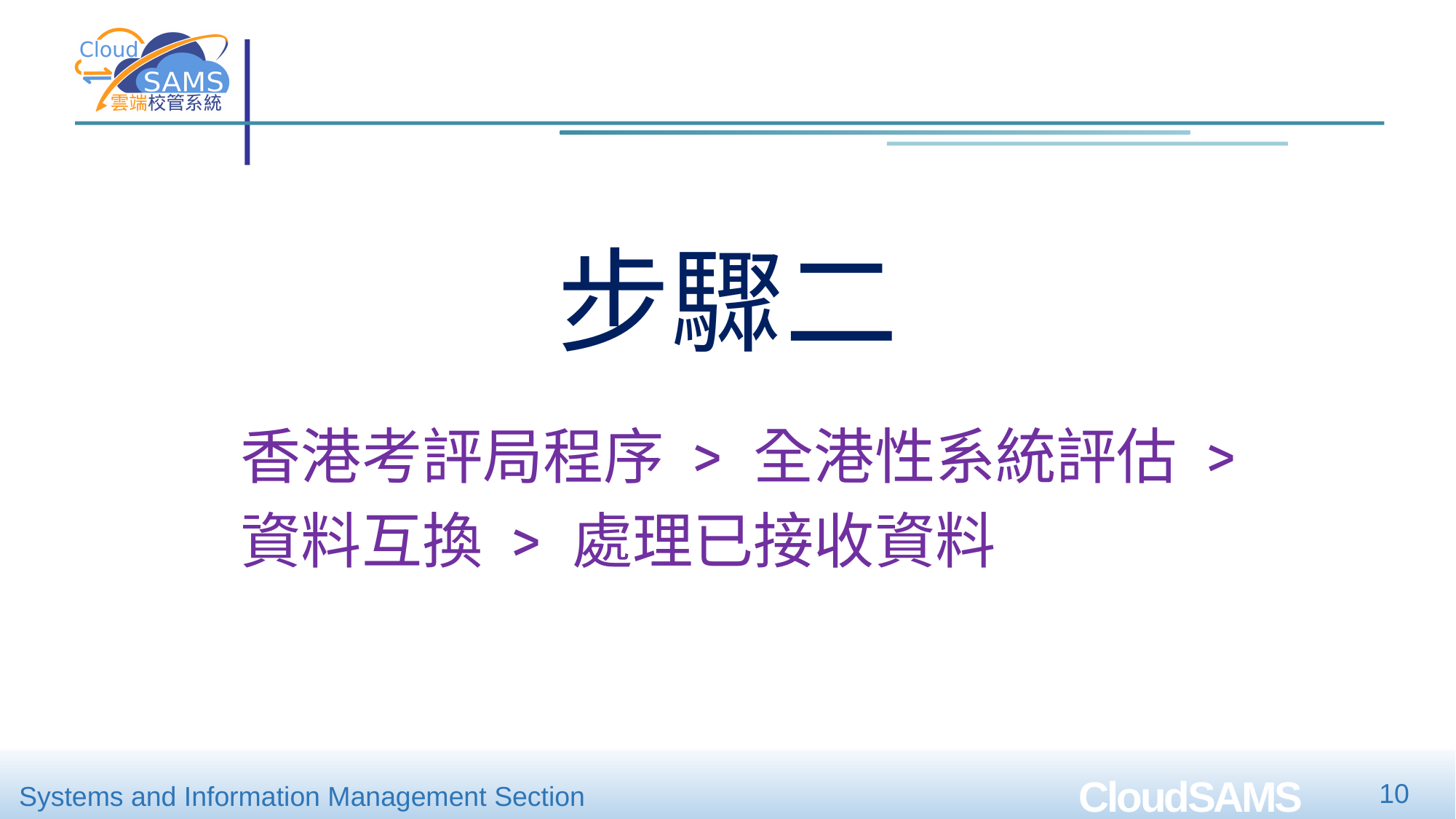

#
步驟二
香港考評局程序 > 全港性系統評估 >
資料互換 > 處理已接收資料
10